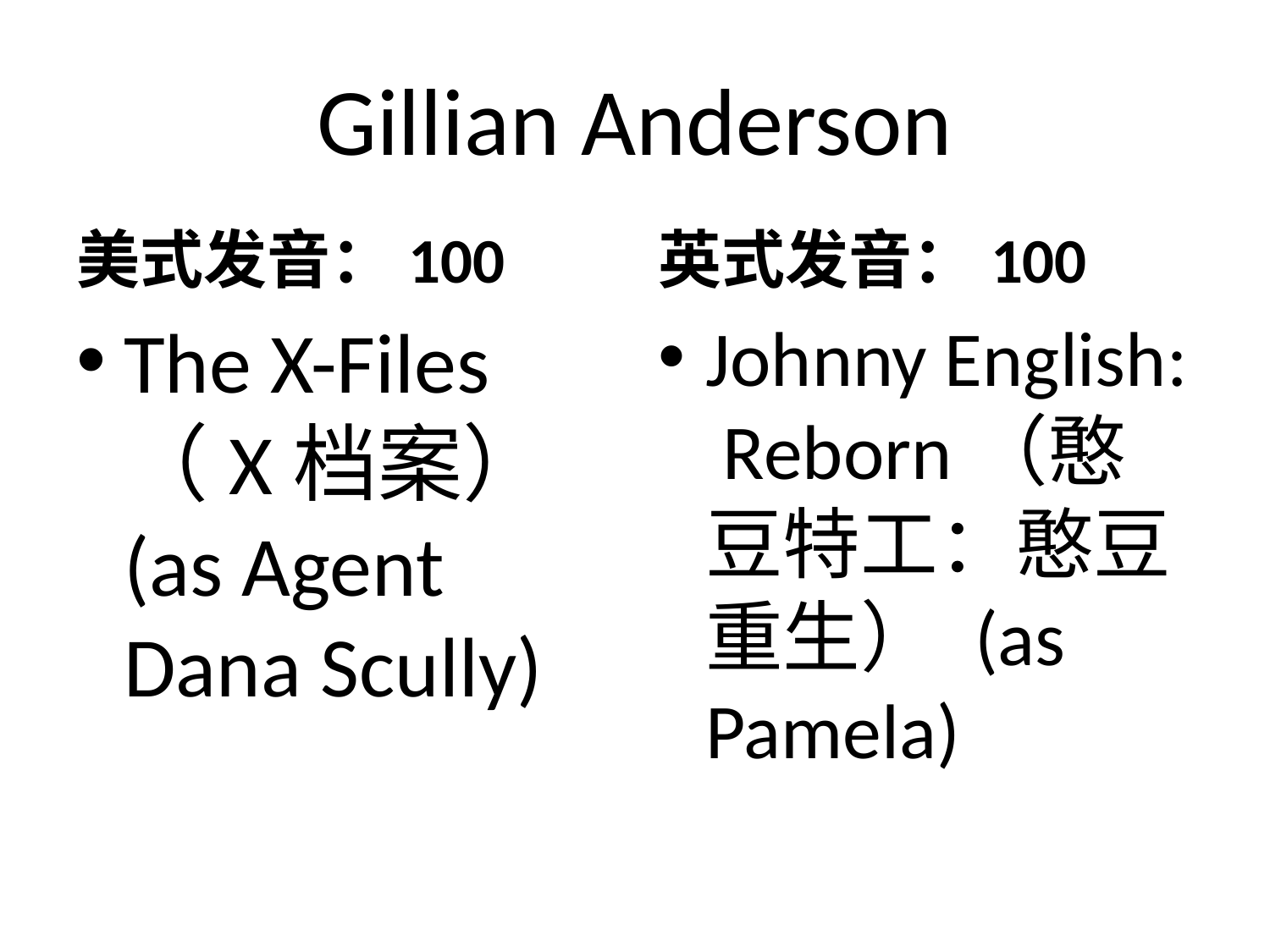

# Gillian Anderson
美式发音：100
英式发音：100
The X-Files （X档案） (as Agent Dana Scully)
Johnny English:  Reborn（憨豆特工：憨豆重生） (as Pamela)